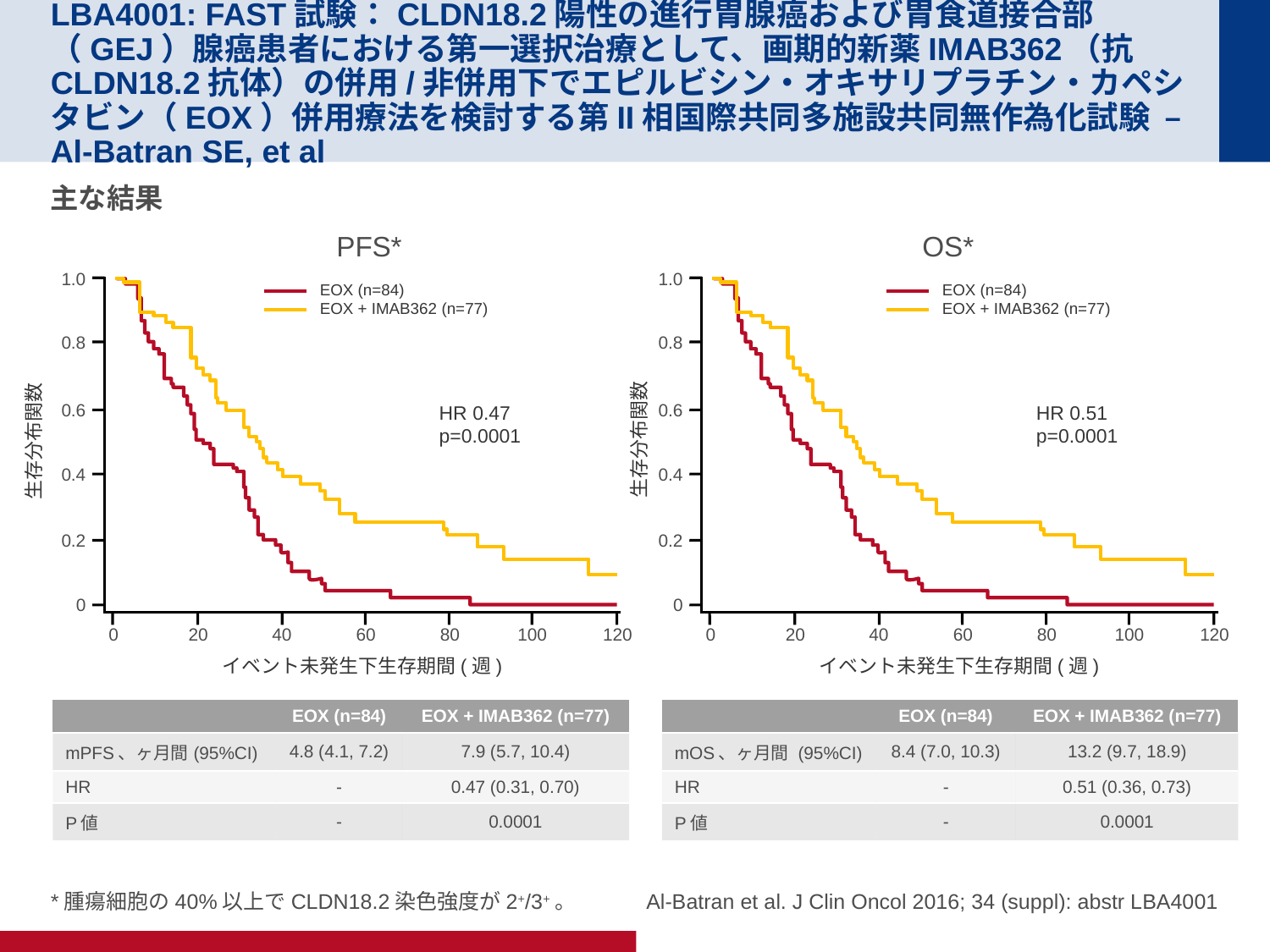

# LBA4001: FAST試験：CLDN18.2陽性の進行胃腺癌および胃食道接合部（GEJ）腺癌患者における第一選択治療として、画期的新薬IMAB362（抗CLDN18.2抗体）の併用/非併用下でエピルビシン・オキサリプラチン・カペシタビン（EOX）併用療法を検討する第II相国際共同多施設共同無作為化試験  – Al-Batran SE, et al
主な結果

PFS*
OS*
1.0
EOX (n=84)
EOX + IMAB362 (n=77)

0.8

0.6
HR 0.47
p=0.0001

生存分布関数
0.4

0.2

0

0
20

40
60
80
100
120
イベント未発生下生存期間(週)
1.0
EOX (n=84)
EOX + IMAB362 (n=77)

0.8

0.6
HR 0.51
p=0.0001

生存分布関数
0.4

0.2

0

0
20
40
60
80
100
120
イベント未発生下生存期間(週)
|  | EOX (n=84) | EOX + IMAB362 (n=77) |
| --- | --- | --- |
| mPFS、ヶ月間(95%CI) | 4.8 (4.1, 7.2) | 7.9 (5.7, 10.4) |
| HR | - | 0.47 (0.31, 0.70) |
| P値 | - | 0.0001 |
|  | EOX (n=84) | EOX + IMAB362 (n=77) |
| --- | --- | --- |
| mOS、ヶ月間 (95%CI) | 8.4 (7.0, 10.3) | 13.2 (9.7, 18.9) |
| HR | - | 0.51 (0.36, 0.73) |
| P値 | - | 0.0001 |
Al-Batran et al. J Clin Oncol 2016; 34 (suppl): abstr LBA4001
*腫瘍細胞の40%以上でCLDN18.2染色強度が2+/3+。